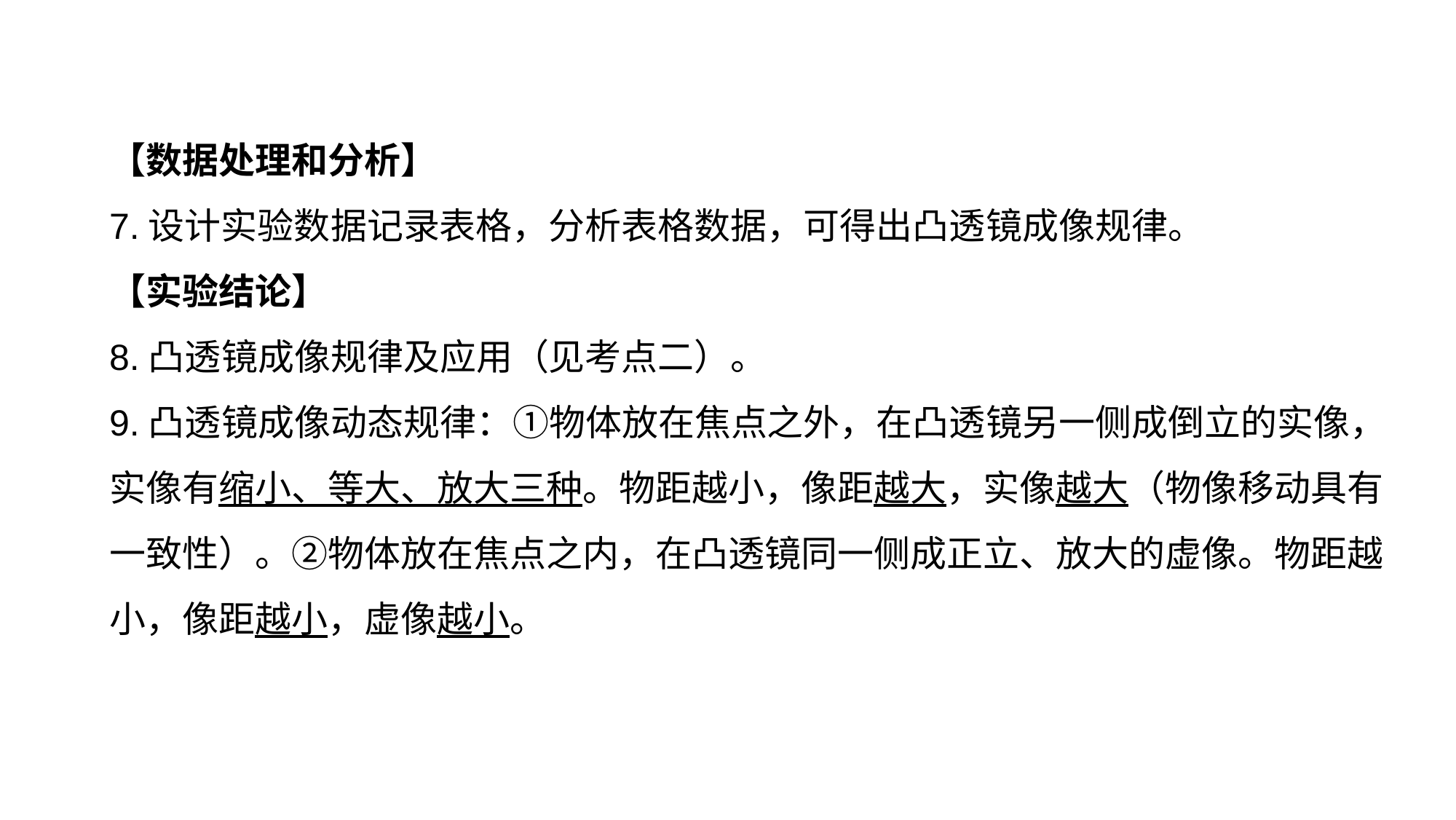

【数据处理和分析】
7.设计实验数据记录表格，分析表格数据，可得出凸透镜成像规律。
【实验结论】
8.凸透镜成像规律及应用（见考点二）。
9.凸透镜成像动态规律：①物体放在焦点之外，在凸透镜另一侧成倒立的实像，实像有缩小、等大、放大三种。物距越小，像距越大，实像越大（物像移动具有一致性）。②物体放在焦点之内，在凸透镜同一侧成正立、放大的虚像。物距越小，像距越小，虚像越小。
实验突破 素养提升